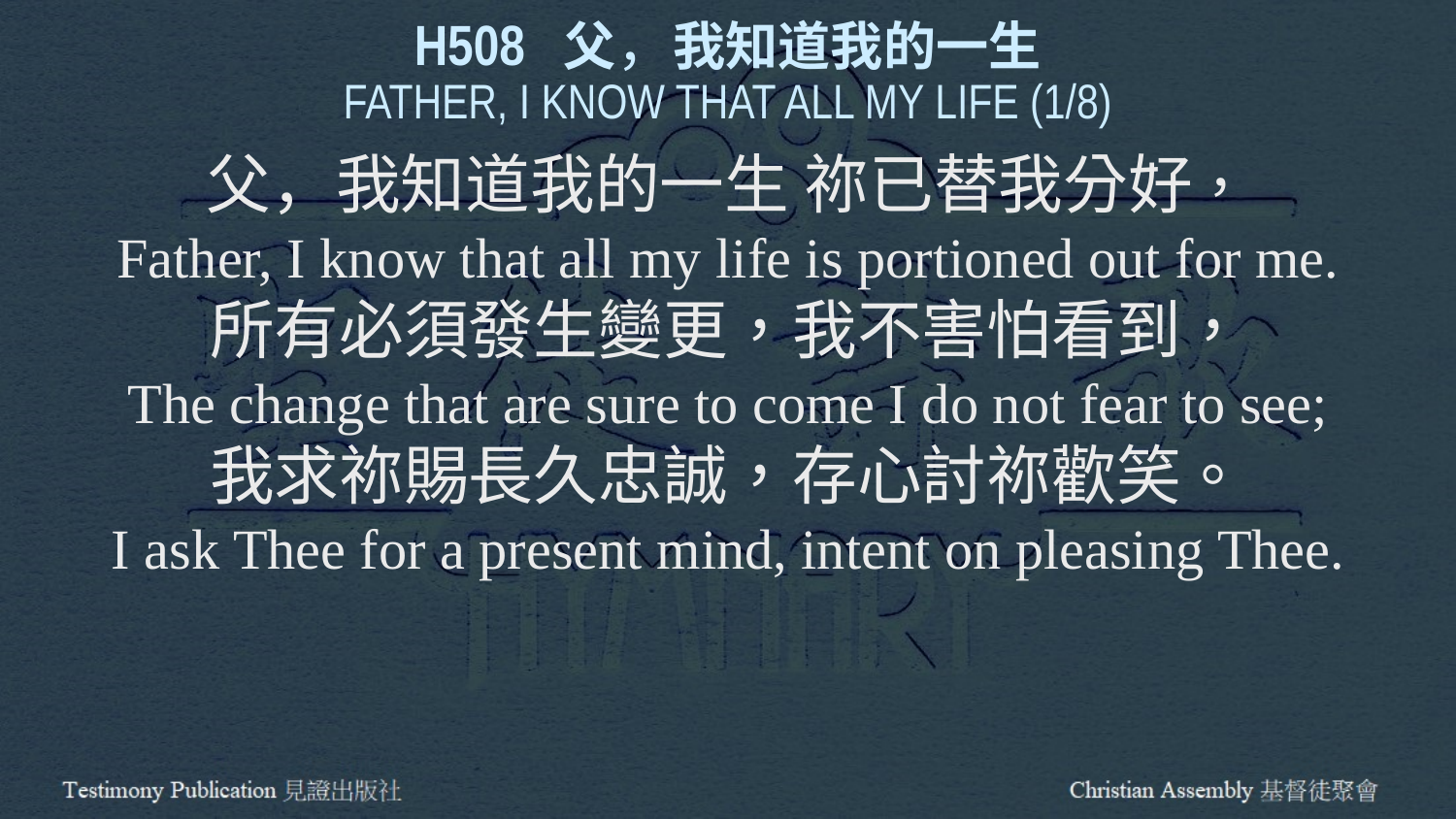

H508  父，我知道我的一生
FATHER, I KNOW THAT ALL MY LIFE (1/8)

父，我知道我的一生 祢已替我分好，
Father, I know that all my life is portioned out for me.
所有必須發生變更，我不害怕看到，
The change that are sure to come I do not fear to see;
我求祢賜長久忠誠，存心討祢歡笑。
I ask Thee for a present mind, intent on pleasing Thee.